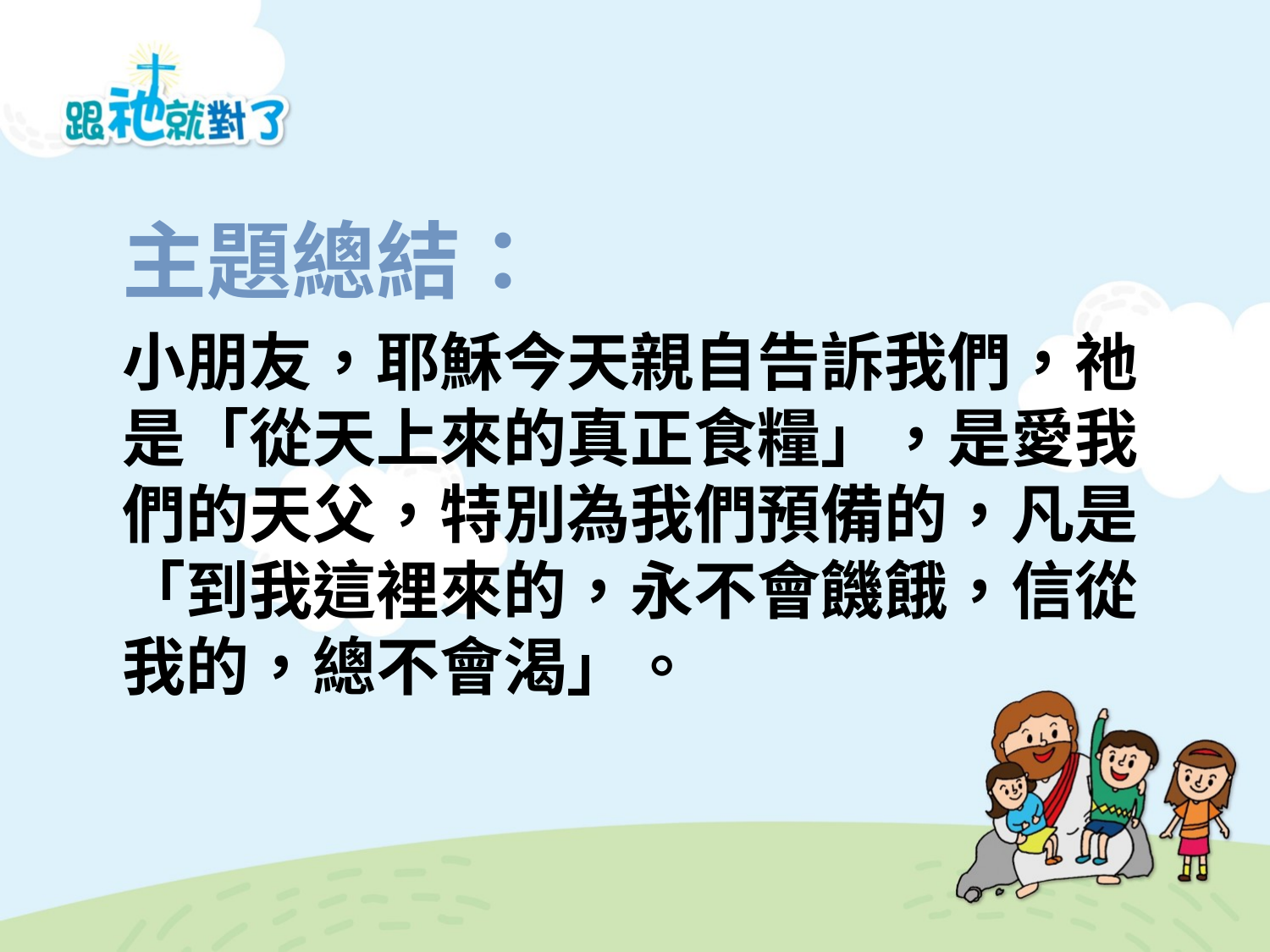

主題總結：
小朋友，耶穌今天親自告訴我們，祂是「從天上來的真正食糧」，是愛我們的天父，特別為我們預備的，凡是「到我這裡來的，永不會饑餓，信從我的，總不會渴」。